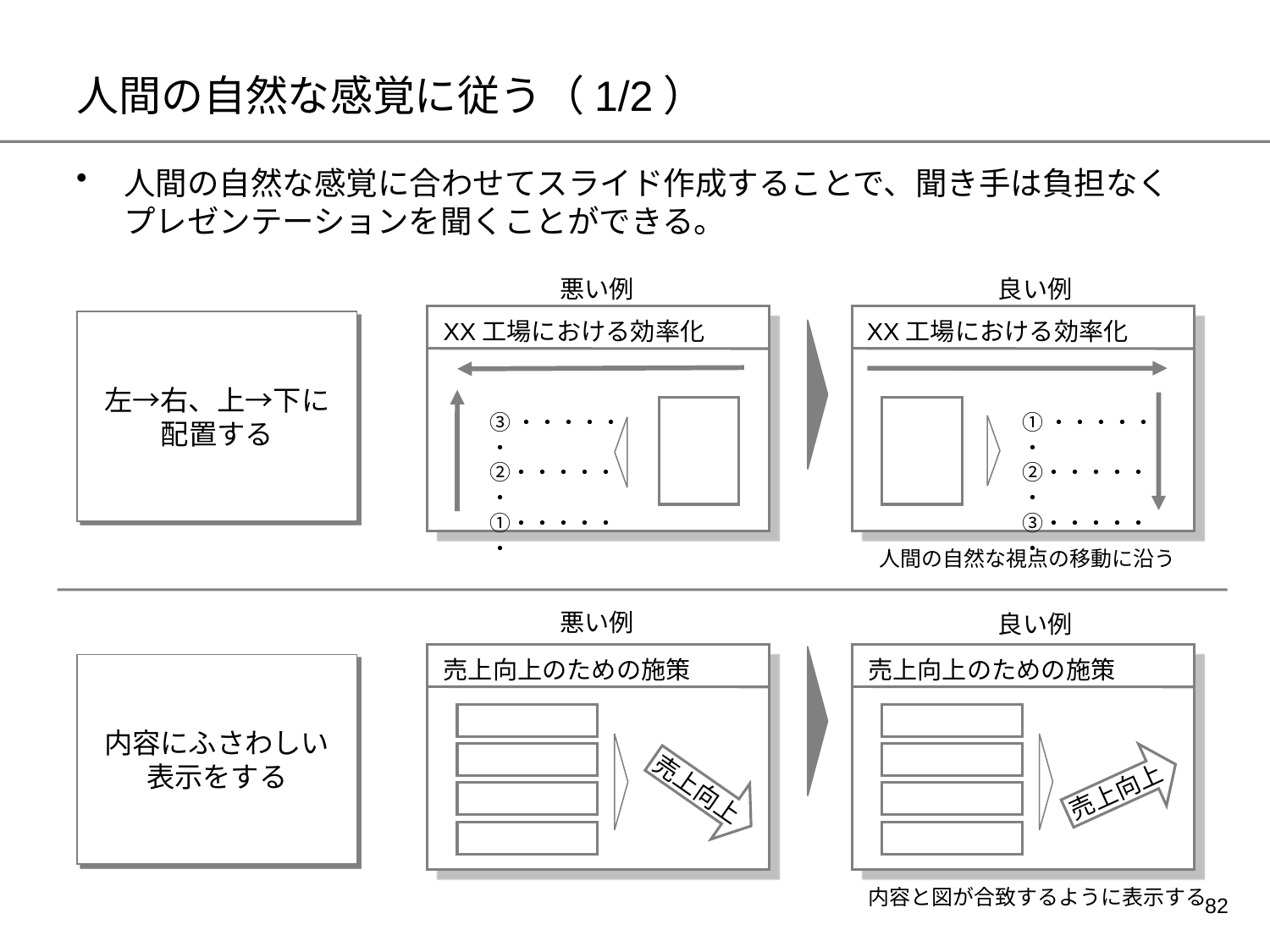

# 人間の自然な感覚に従う（1/2）
人間の自然な感覚に合わせてスライド作成することで、聞き手は負担なくプレゼンテーションを聞くことができる。
悪い例
良い例

XX工場における効率化
XX工場における効率化
左→右、上→下に
配置する

③・・・・・・②・・・・・・①・・・・・・
①・・・・・・②・・・・・・③・・・・・・

人間の自然な視点の移動に沿う

悪い例
良い例

売上向上のための施策
売上向上のための施策
内容にふさわしい
表示をする

売上向上
売上向上

内容と図が合致するように表示する
82